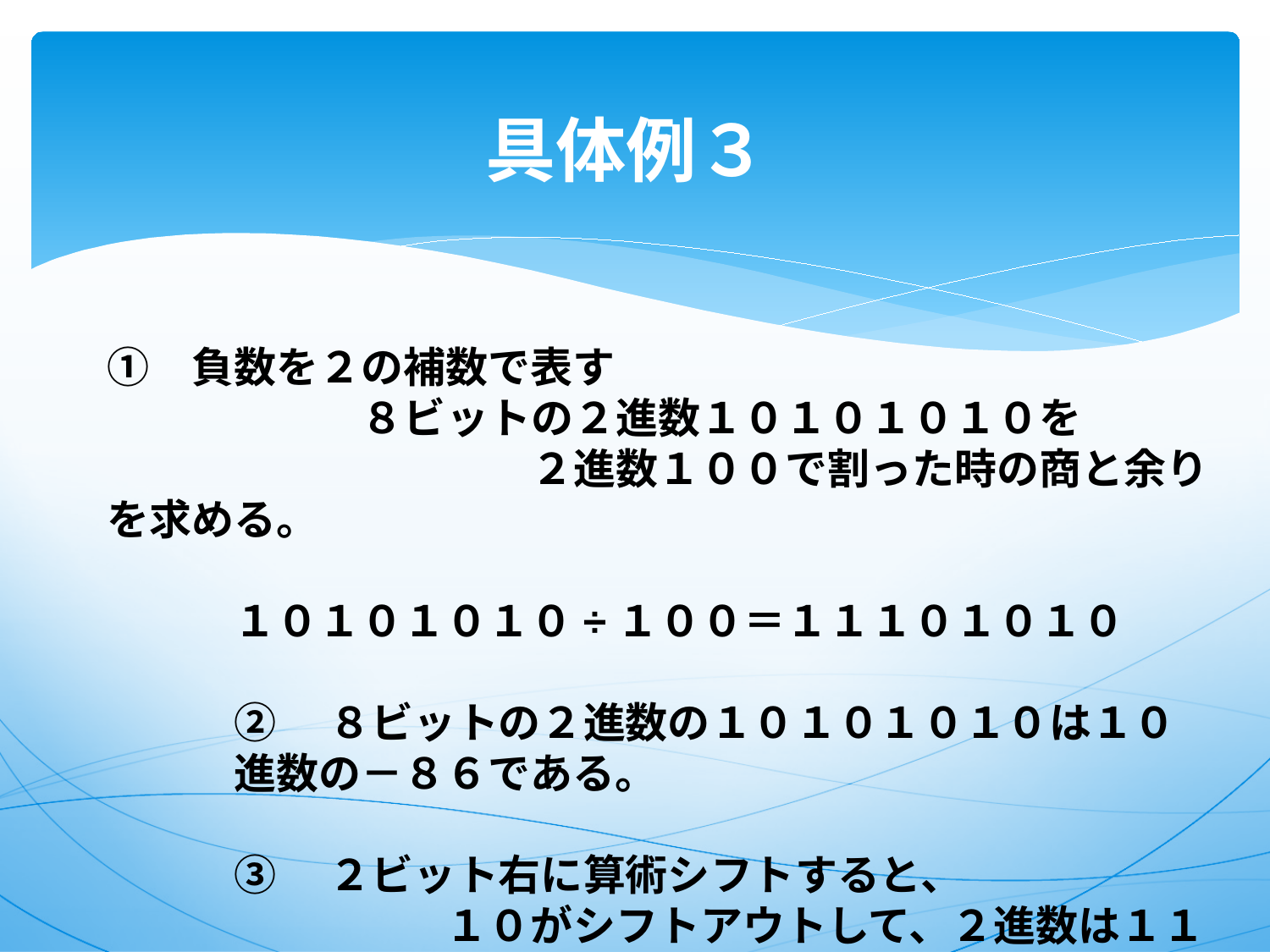

# 具体例３
①　負数を２の補数で表す
　　　　　　８ビットの２進数１０１０１０１０を
　　　　　　　　　　２進数１００で割った時の商と余りを求める。

１０１０１０１０÷１００＝１１１０１０１０

②　８ビットの２進数の１０１０１０１０は１０進数の－８６である。

③　２ビット右に算術シフトすると、
　　　　　１０がシフトアウトして、２進数は１１１０１０１０となる。